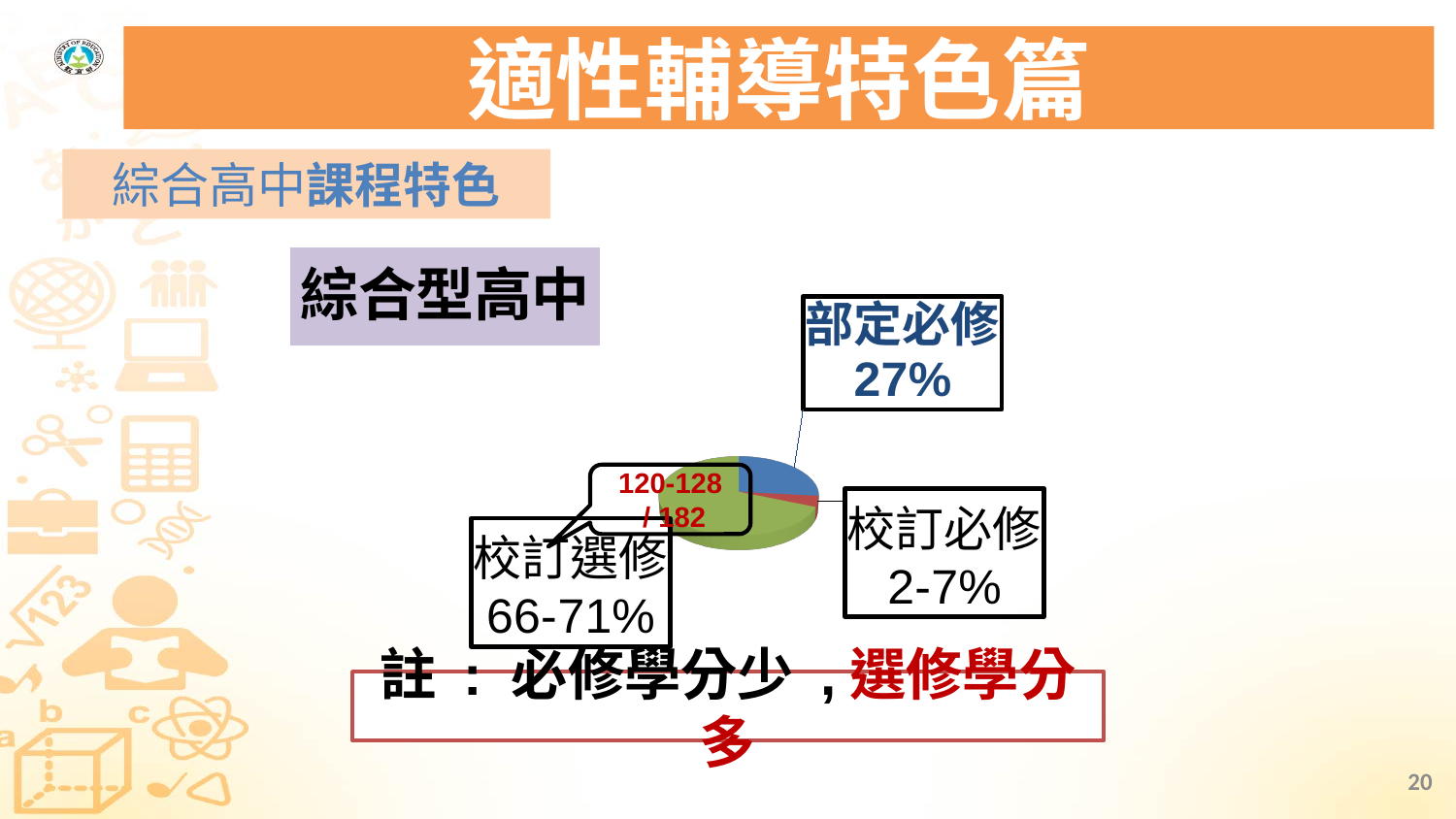

# 適性輔導特色篇
綜合高中課程特色

[unsupported chart]

120-128
 / 182
註 : 必修學分少 ,選修學分多
20